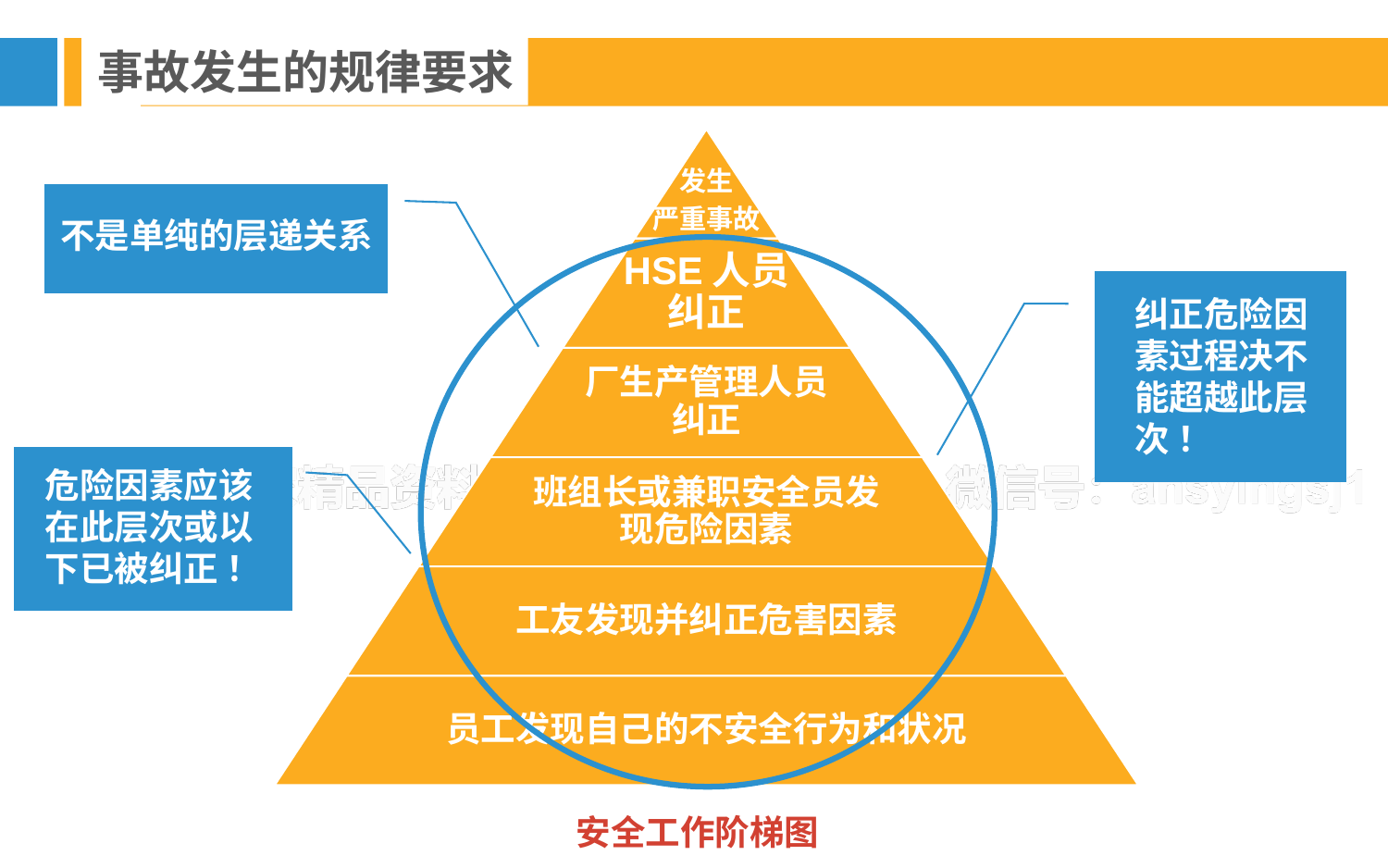

事故发生的规律要求
发生
严重事故
HSE人员纠正
厂生产管理人员纠正
班组长或兼职安全员发现危险因素
工友发现并纠正危害因素
员工发现自己的不安全行为和状况

不是单纯的层递关系

纠正危险因素过程决不能超越此层次 ！

危险因素应该在此层次或以下已被纠正 ！
安全工作阶梯图